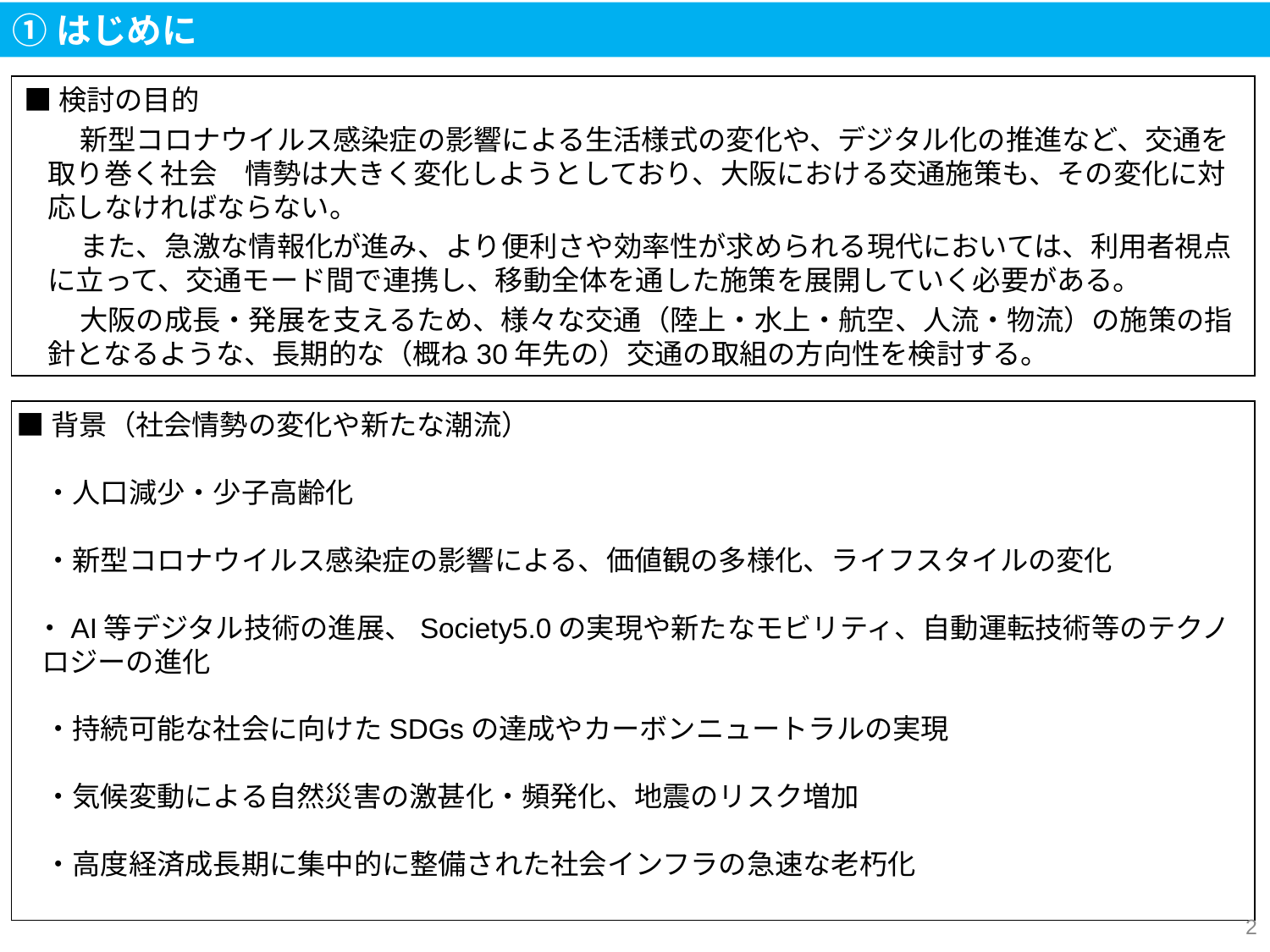

①はじめに

■検討の目的
　　新型コロナウイルス感染症の影響による生活様式の変化や、デジタル化の推進など、交通を取り巻く社会　情勢は大きく変化しようとしており、大阪における交通施策も、その変化に対応しなければならない。
　　また、急激な情報化が進み、より便利さや効率性が求められる現代においては、利用者視点に立って、交通モード間で連携し、移動全体を通した施策を展開していく必要がある。
　　大阪の成長・発展を支えるため、様々な交通（陸上・水上・航空、人流・物流）の施策の指針となるような、長期的な（概ね30年先の）交通の取組の方向性を検討する。
■背景（社会情勢の変化や新たな潮流）

　・人口減少・少子高齢化

　・新型コロナウイルス感染症の影響による、価値観の多様化、ライフスタイルの変化

  ・AI等デジタル技術の進展、Society5.0の実現や新たなモビリティ、自動運転技術等のテクノロジーの進化

　・持続可能な社会に向けたSDGsの達成やカーボンニュートラルの実現

　・気候変動による自然災害の激甚化・頻発化、地震のリスク増加

　・高度経済成長期に集中的に整備された社会インフラの急速な老朽化

2